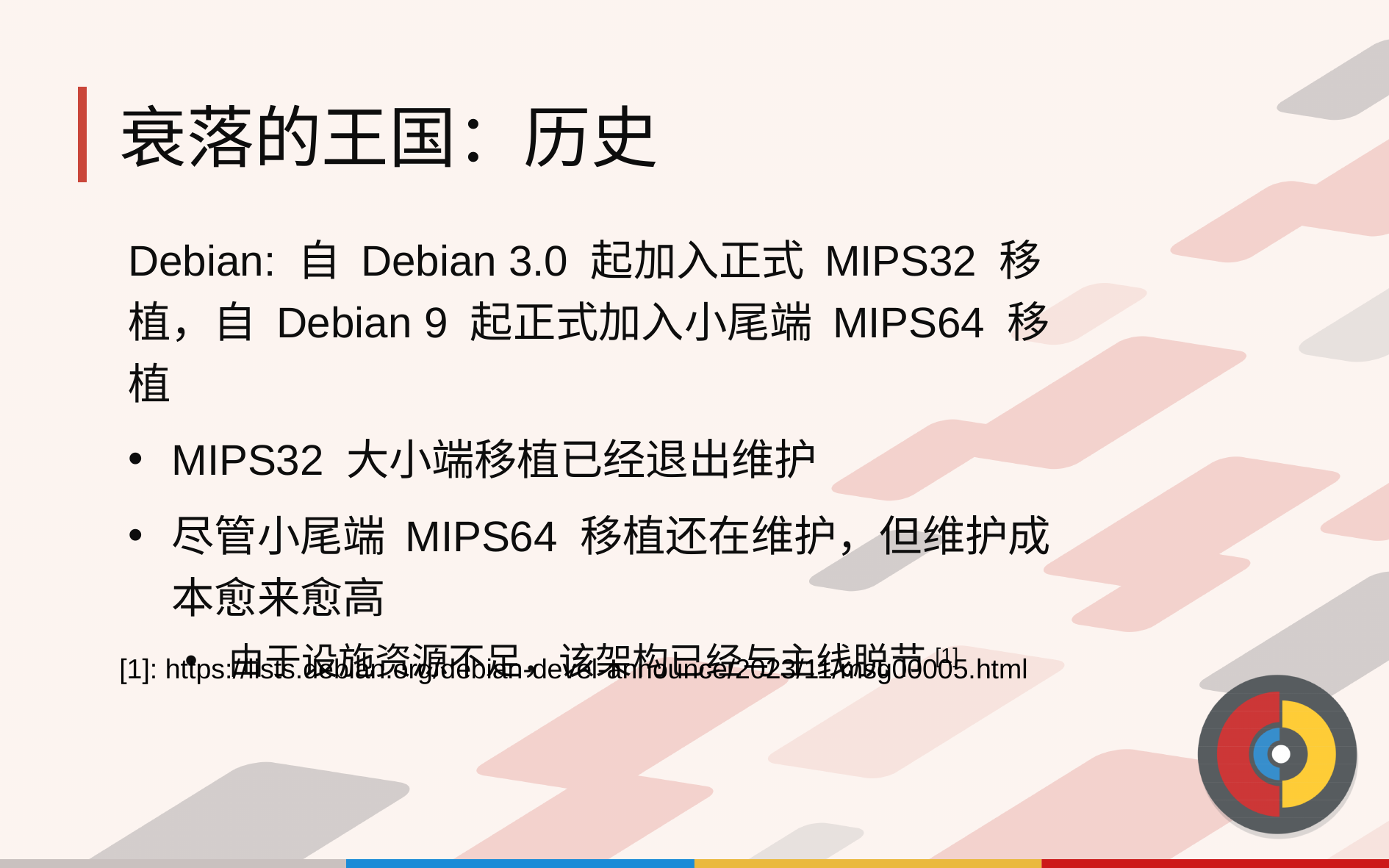

# 衰落的王国：历史
Debian: 自 Debian 3.0 起加入正式 MIPS32 移植，自 Debian 9 起正式加入小尾端 MIPS64 移植
MIPS32 大小端移植已经退出维护
尽管小尾端 MIPS64 移植还在维护，但维护成本愈来愈高
由于设施资源不足，该架构已经与主线脱节[1]

[1]: https://lists.debian.org/debian-devel-announce/2023/11/msg00005.html